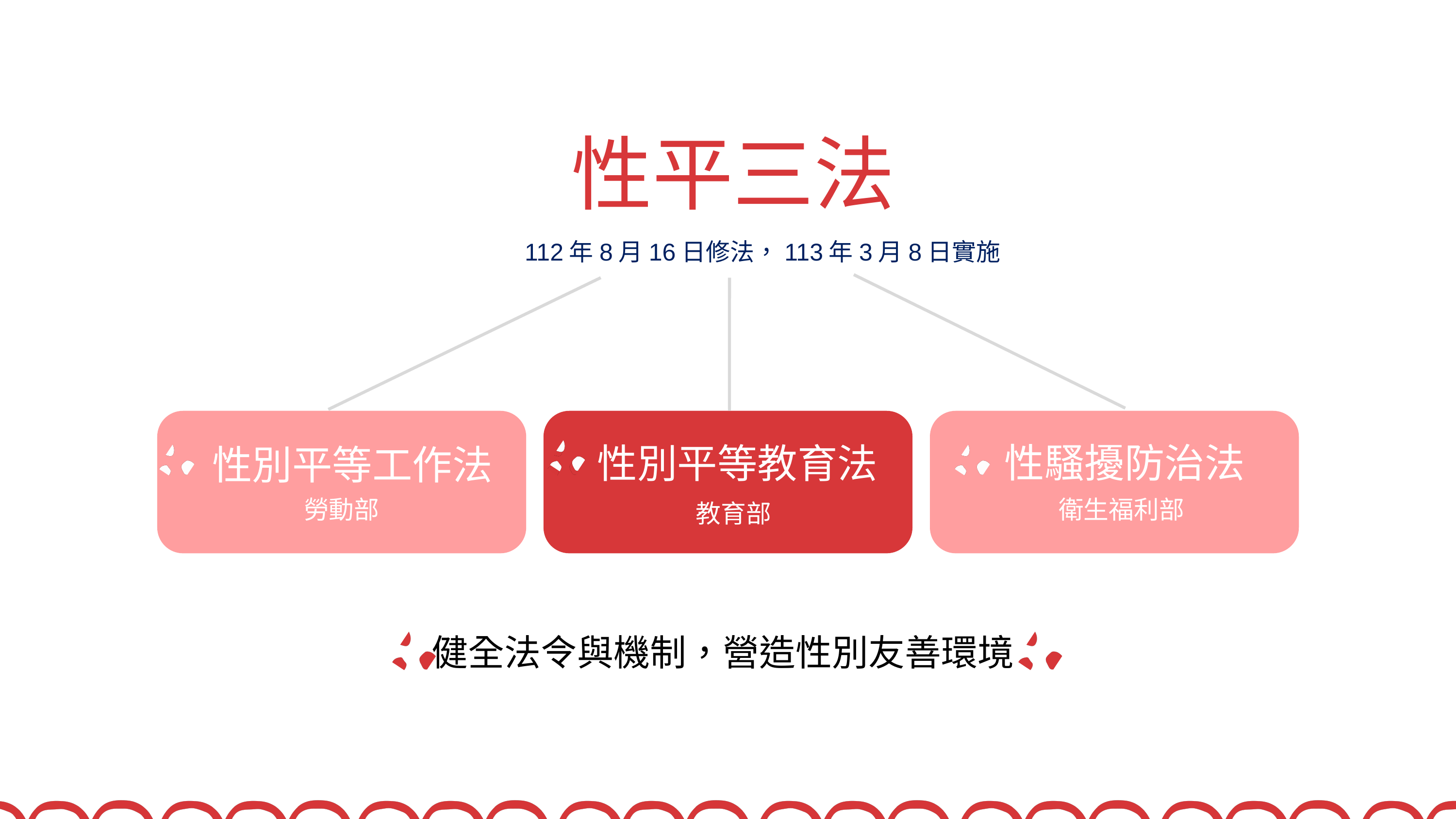

性平三法
112年8月16日修法，113年3月8日實施

性騷擾防治法
性別平等教育法
性別平等工作法

勞動部
衛生福利部
教育部
健全法令與機制，營造性別友善環境